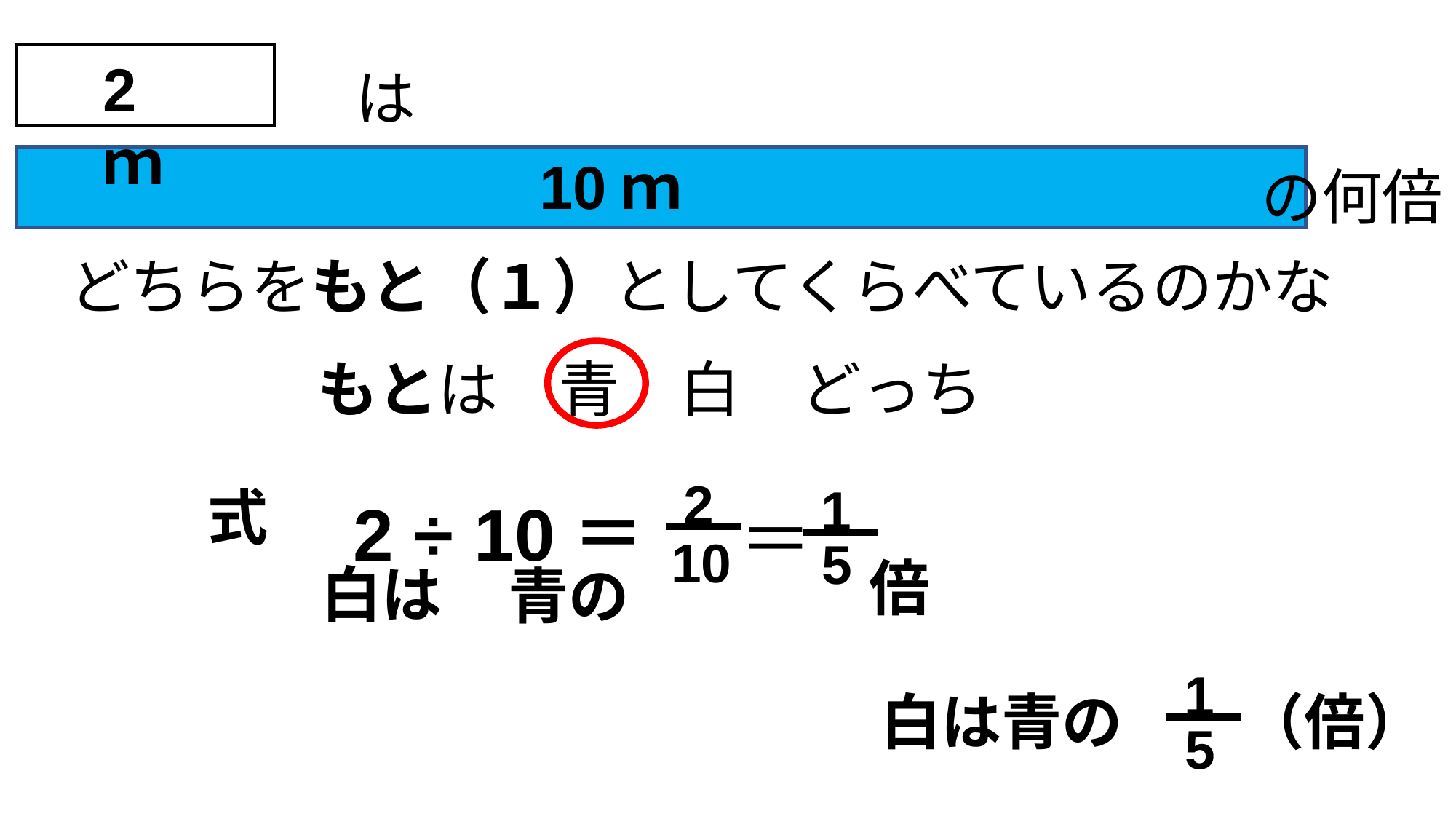

2ｍ
は
10ｍ

の何倍
どちらをもと（１）としてくらべているのかな

もとは　青　白　どっち
2
10
1
5
式
2 ÷ 10＝
＝
　倍
白は
青の
1
5
　白は青の　　（倍）